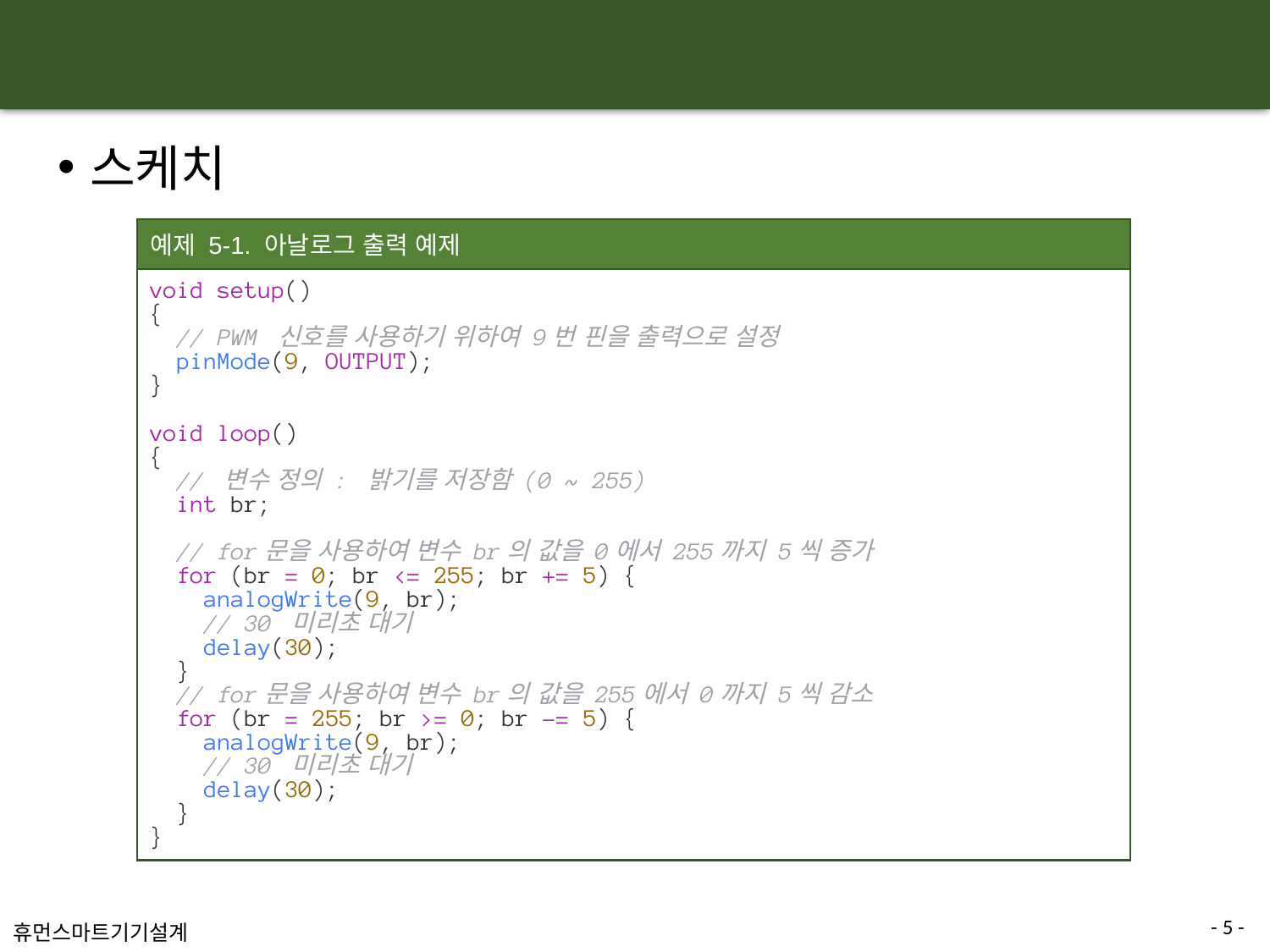

#
스케치
예제 5-1. 아날로그 출력 예제
void setup()
{
  // PWM 신호를 사용하기 위하여 9번 핀을 출력으로 설정
  pinMode(9, OUTPUT);
}

void loop()
{
  // 변수 정의 : 밝기를 저장함 (0 ~ 255)
  int br;

  // for문을 사용하여 변수 br의 값을 0에서 255까지 5씩 증가
  for (br = 0; br <= 255; br += 5) {
    analogWrite(9, br);
    // 30 미리초 대기
    delay(30);
  }
  // for문을 사용하여 변수 br의 값을 255에서 0까지 5씩 감소
  for (br = 255; br >= 0; br -= 5) {
    analogWrite(9, br);
    // 30 미리초 대기
    delay(30);
  }
}
- 5 -